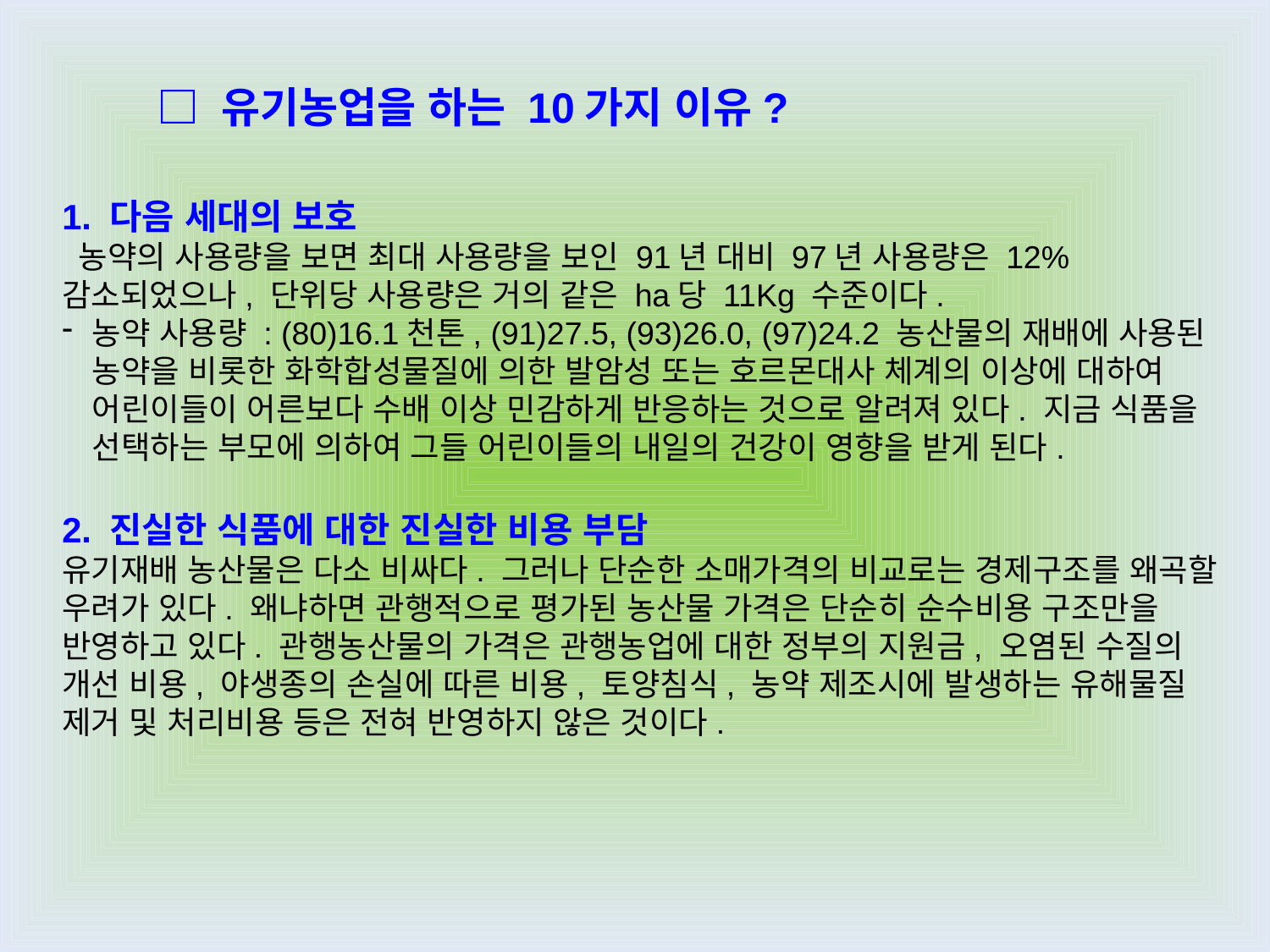

□ 유기농업을 하는 10가지 이유?
1. 다음 세대의 보호
 농약의 사용량을 보면 최대 사용량을 보인 91년 대비 97년 사용량은 12% 감소되었으나, 단위당 사용량은 거의 같은 ha당 11Kg 수준이다.
농약 사용량 : (80)16.1천톤, (91)27.5, (93)26.0, (97)24.2 농산물의 재배에 사용된 농약을 비롯한 화학합성물질에 의한 발암성 또는 호르몬대사 체계의 이상에 대하여 어린이들이 어른보다 수배 이상 민감하게 반응하는 것으로 알려져 있다. 지금 식품을 선택하는 부모에 의하여 그들 어린이들의 내일의 건강이 영향을 받게 된다.

2. 진실한 식품에 대한 진실한 비용 부담
유기재배 농산물은 다소 비싸다. 그러나 단순한 소매가격의 비교로는 경제구조를 왜곡할 우려가 있다. 왜냐하면 관행적으로 평가된 농산물 가격은 단순히 순수비용 구조만을 반영하고 있다. 관행농산물의 가격은 관행농업에 대한 정부의 지원금, 오염된 수질의 개선 비용, 야생종의 손실에 따른 비용, 토양침식, 농약 제조시에 발생하는 유해물질 제거 및 처리비용 등은 전혀 반영하지 않은 것이다.